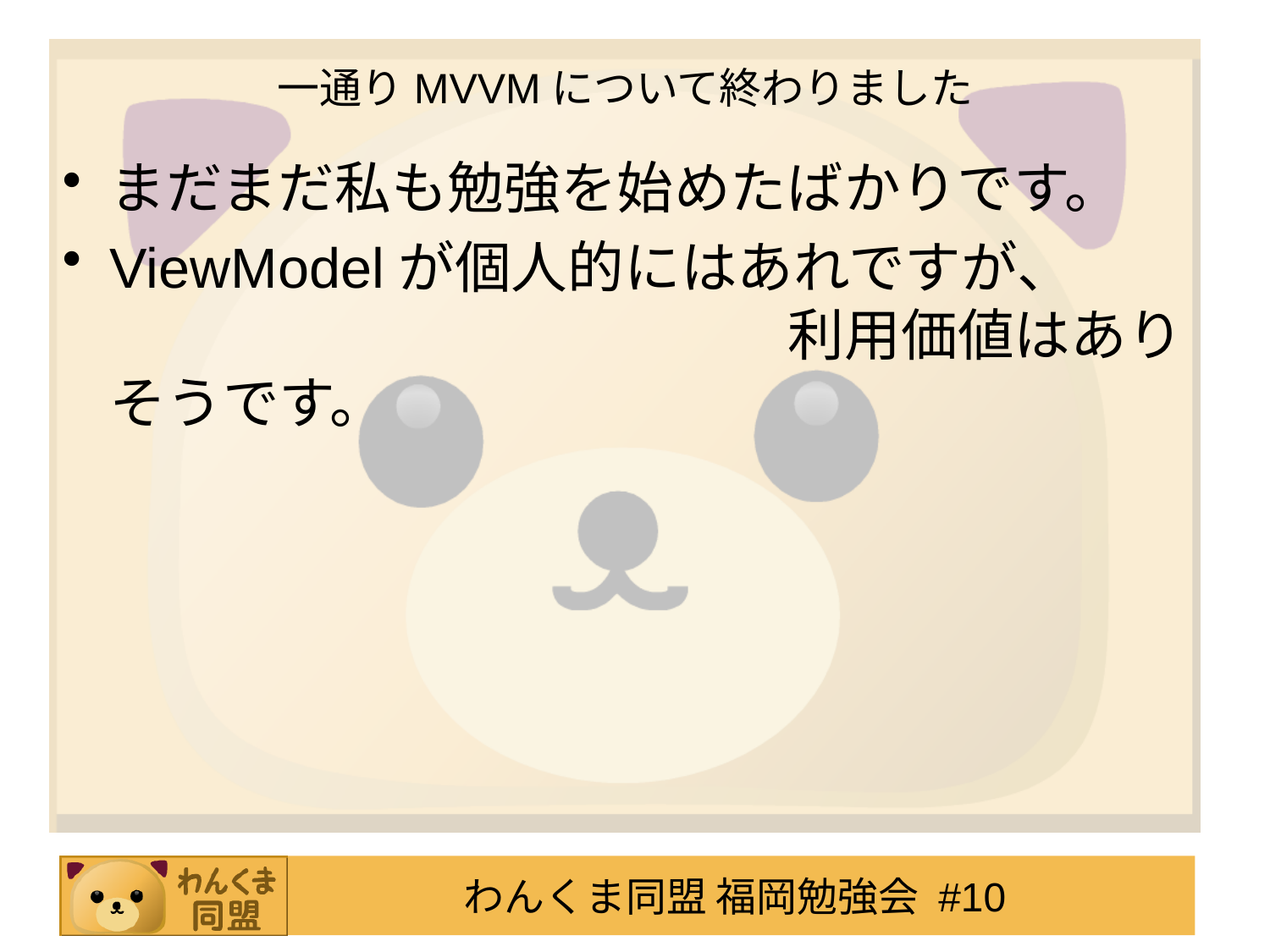

# 一通りMVVMについて終わりました
まだまだ私も勉強を始めたばかりです。
ViewModelが個人的にはあれですが、
　　　　　　　　　　　　利用価値はありそうです。